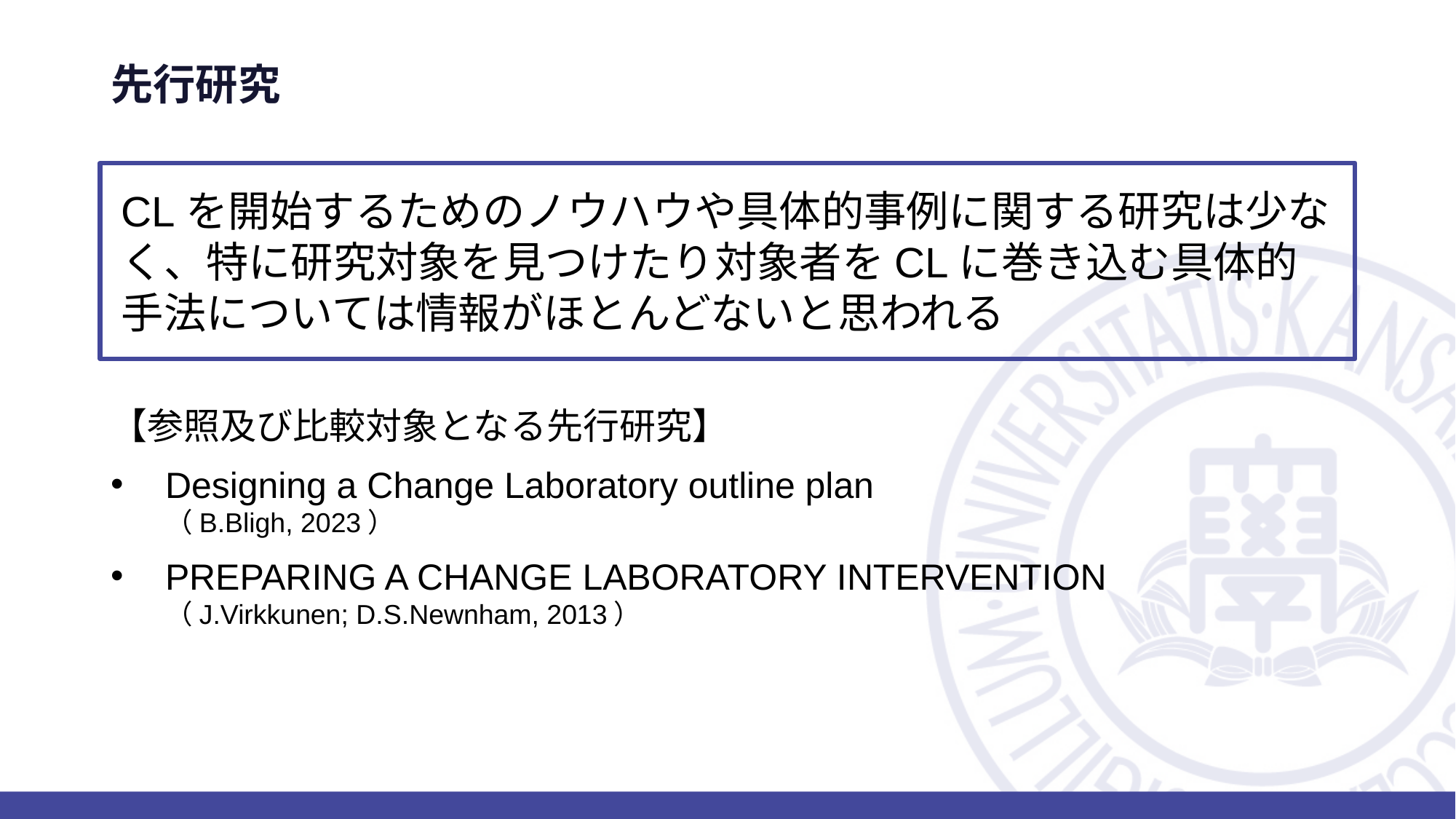

# 先行研究
CLを開始するためのノウハウや具体的事例に関する研究は少なく、特に研究対象を見つけたり対象者をCLに巻き込む具体的手法については情報がほとんどないと思われる
【参照及び比較対象となる先行研究】
Designing a Change Laboratory outline plan
（B.Bligh, 2023）
PREPARING A CHANGE LABORATORY INTERVENTION
（J.Virkkunen; D.S.Newnham, 2013）